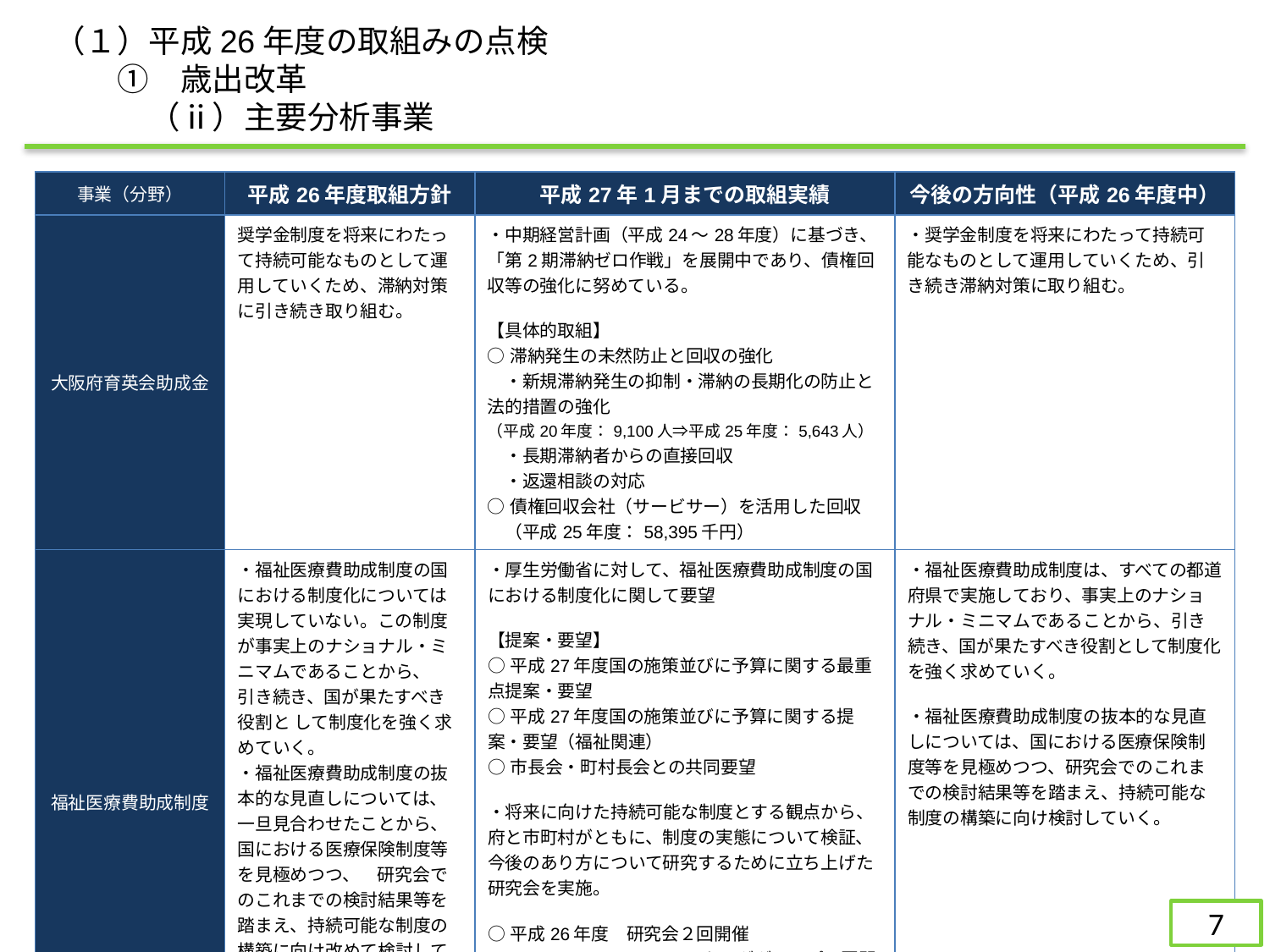

（１）平成26年度の取組みの点検
　　①　歳出改革
　　　（ⅱ）主要分析事業
| 事業（分野） | 平成26年度取組方針 | 平成27年1月までの取組実績 | 今後の方向性（平成26年度中） |
| --- | --- | --- | --- |
| 大阪府育英会助成金 | 奨学金制度を将来にわたって持続可能なものとして運用していくため、滞納対策に引き続き取り組む。 | ・中期経営計画（平成24～28年度）に基づき、「第2期滞納ゼロ作戦」を展開中であり、債権回収等の強化に努めている。 【具体的取組】 ○滞納発生の未然防止と回収の強化 　・新規滞納発生の抑制・滞納の長期化の防止と法的措置の強化 （平成20年度：9,100人⇒平成25年度：5,643人） 　・長期滞納者からの直接回収 　・返還相談の対応 ○債権回収会社（サービサー）を活用した回収 　（平成25年度：58,395千円） | ・奨学金制度を将来にわたって持続可能なものとして運用していくため、引き続き滞納対策に取り組む。 |
| 福祉医療費助成制度 | ・福祉医療費助成制度の国における制度化については実現していない。この制度が事実上のナショナル・ミニマムであることから、　引き続き、国が果たすべき役割と して制度化を強く求めていく。 ・福祉医療費助成制度の抜本的な見直しについては、一旦見合わせたことから、国における医療保険制度等を見極めつつ、　研究会でのこれまでの検討結果等を踏まえ、持続可能な制度の構築に向け改めて検討していく。 | ・厚生労働省に対して、福祉医療費助成制度の国における制度化に関して要望 【提案・要望】 ○平成27年度国の施策並びに予算に関する最重点提案・要望 ○平成27年度国の施策並びに予算に関する提案・要望（福祉関連） ○市長会・町村長会との共同要望 ・将来に向けた持続可能な制度とする観点から、府と市町村がともに、制度の実態について検証、今後のあり方について研究するために立ち上げた研究会を実施。 ○平成26年度　研究会２回開催 　　　　 　　　　　　ワーキンググループ７回開催 　　　　　　　　　　（乳幼児医療３回、４医療４回） | ・福祉医療費助成制度は、すべての都道府県で実施しており、事実上のナショナル・ミニマムであることから、引き続き、国が果たすべき役割として制度化を強く求めていく。 ・福祉医療費助成制度の抜本的な見直しについては、国における医療保険制度等を見極めつつ、研究会でのこれまでの検討結果等を踏まえ、持続可能な制度の構築に向け検討していく。 |
7